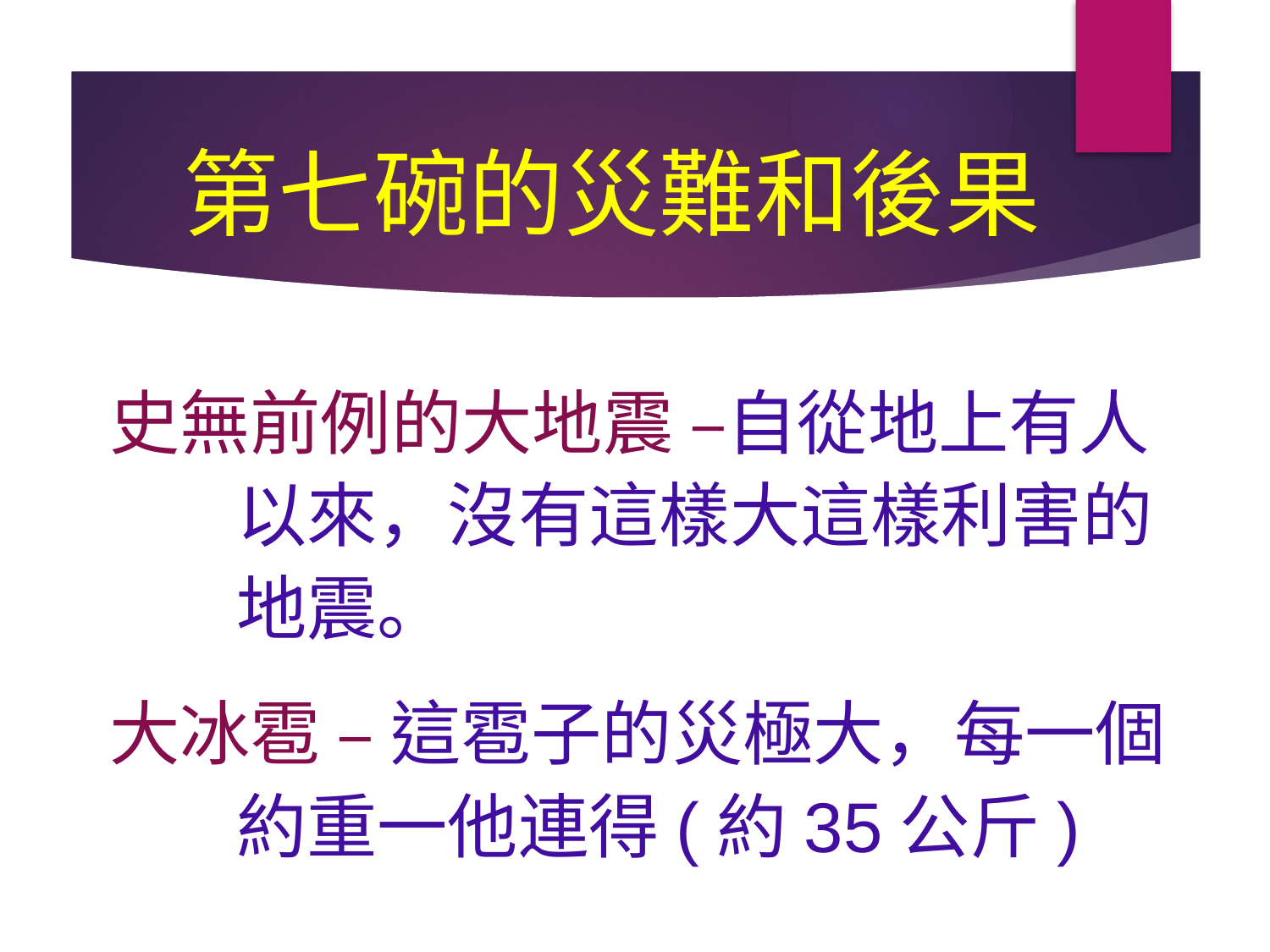

# 第七碗的災難和後果
史無前例的大地震 –自從地上有人以來，沒有這樣大這樣利害的地震。
大冰雹 – 這雹子的災極大，每一個約重一他連得(約35公斤)